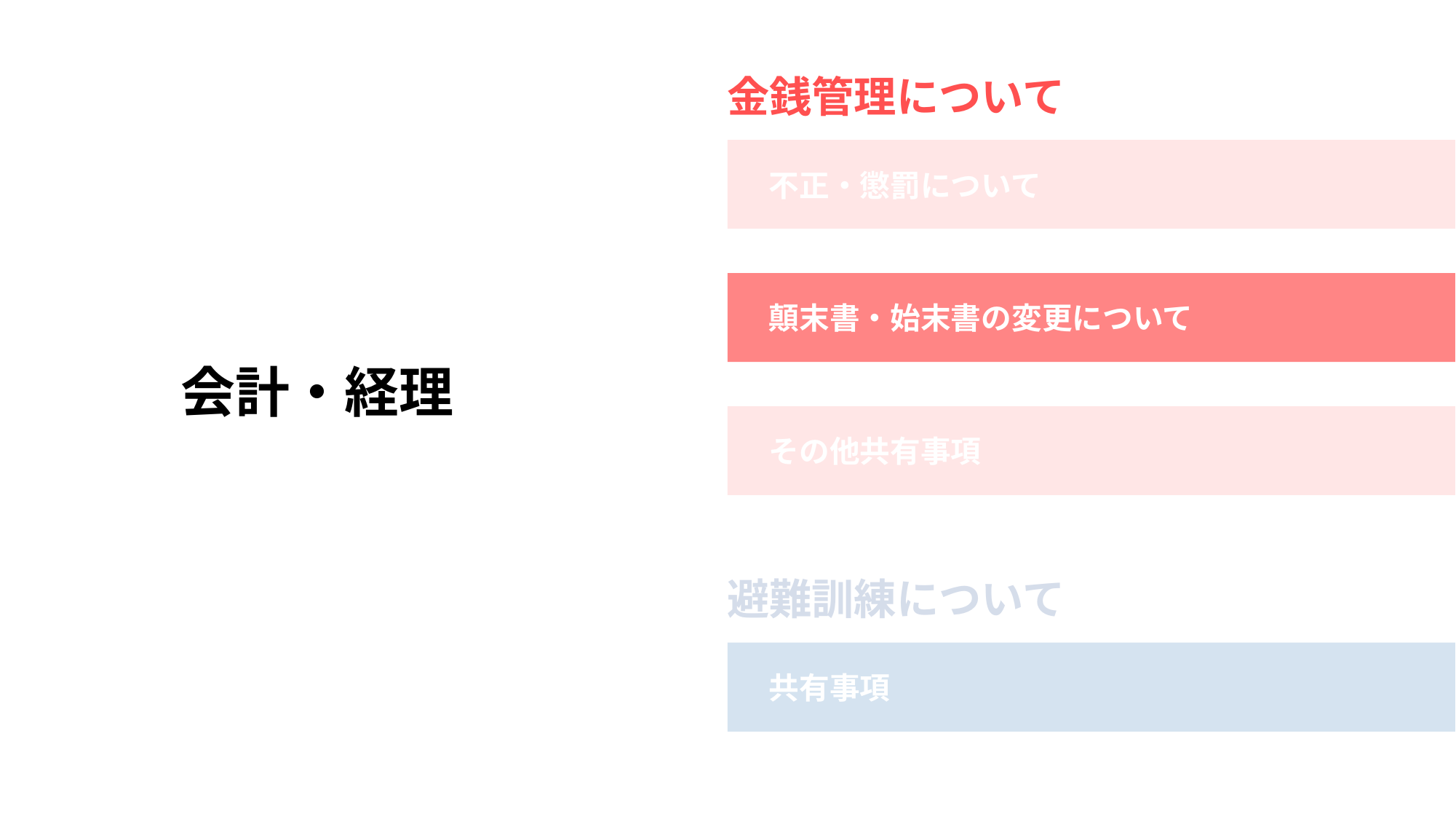

金銭管理について

　不正・懲罰について
　顛末書・始末書の変更について
会計・経理

　その他共有事項
避難訓練について
　共有事項